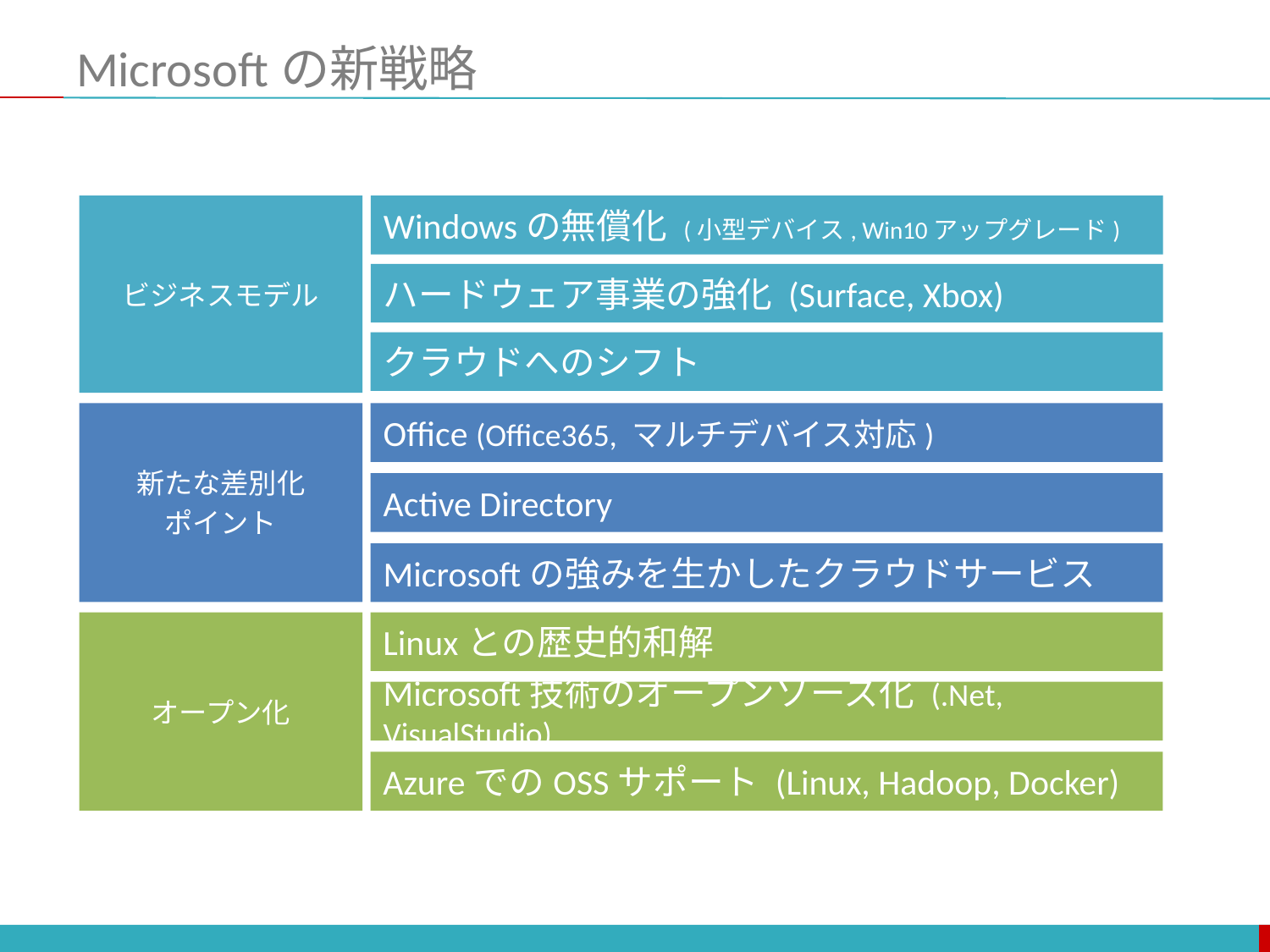

# Microsoftの新戦略
ビジネスモデル
Windowsの無償化 (小型デバイス, Win10アップグレード)
ハードウェア事業の強化 (Surface, Xbox)
クラウドへのシフト
新たな差別化
ポイント
Office (Office365, マルチデバイス対応)
Active Directory
Microsoftの強みを生かしたクラウドサービス
オープン化
Linuxとの歴史的和解
Microsoft技術のオープンソース化 (.Net, VisualStudio)
AzureでのOSSサポート (Linux, Hadoop, Docker)